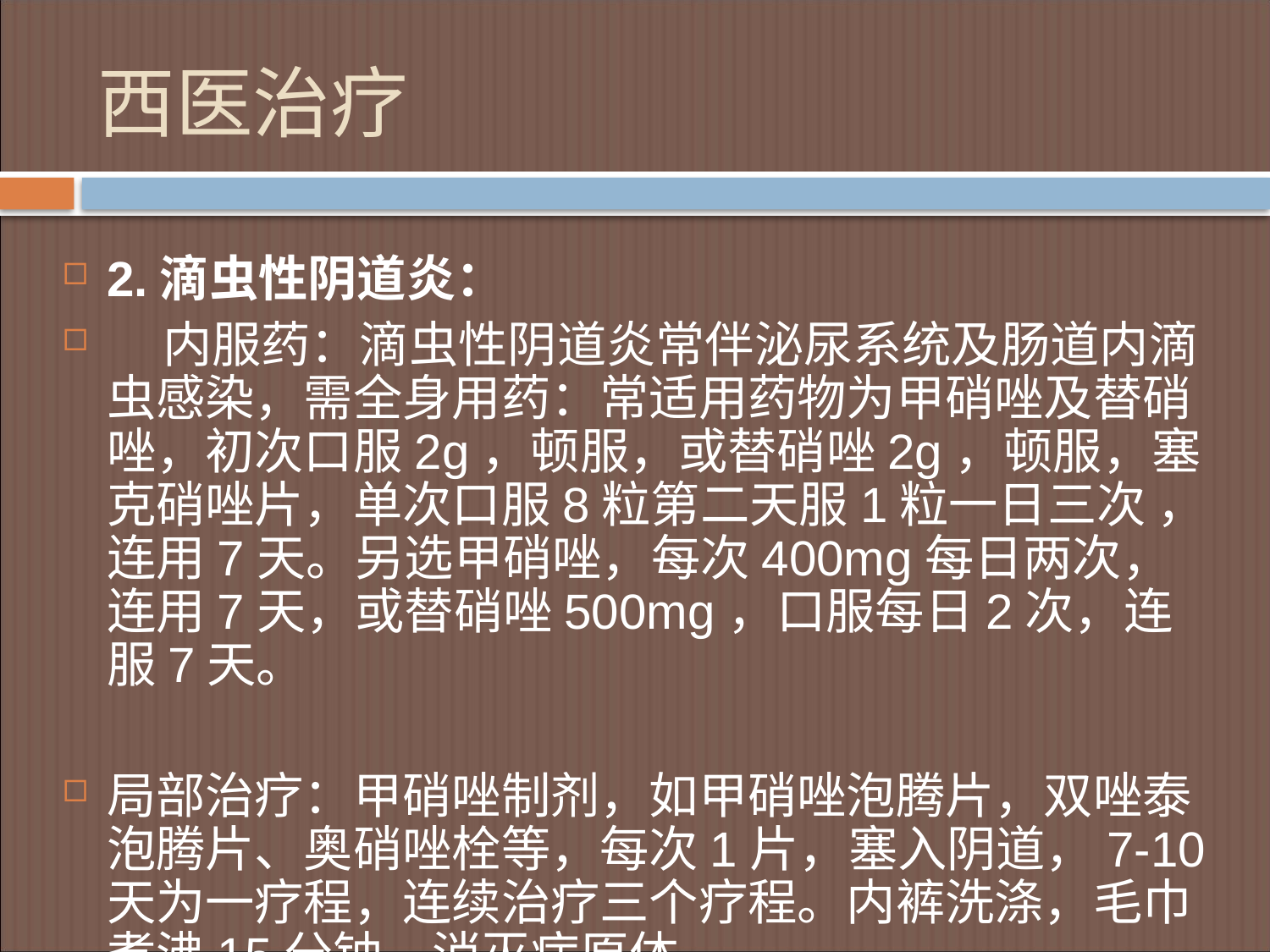

# 西医治疗
2.滴虫性阴道炎：
    内服药：滴虫性阴道炎常伴泌尿系统及肠道内滴虫感染，需全身用药：常适用药物为甲硝唑及替硝唑，初次口服2g，顿服，或替硝唑2g，顿服，塞克硝唑片，单次口服8粒第二天服1粒一日三次 ，连用7天。另选甲硝唑，每次400mg每日两次，连用7天，或替硝唑500mg，口服每日2次，连服7天。

局部治疗：甲硝唑制剂，如甲硝唑泡腾片，双唑泰泡腾片、奥硝唑栓等，每次1片，塞入阴道，7-10天为一疗程，连续治疗三个疗程。内裤洗涤，毛巾煮沸15分钟，消灭病原体。